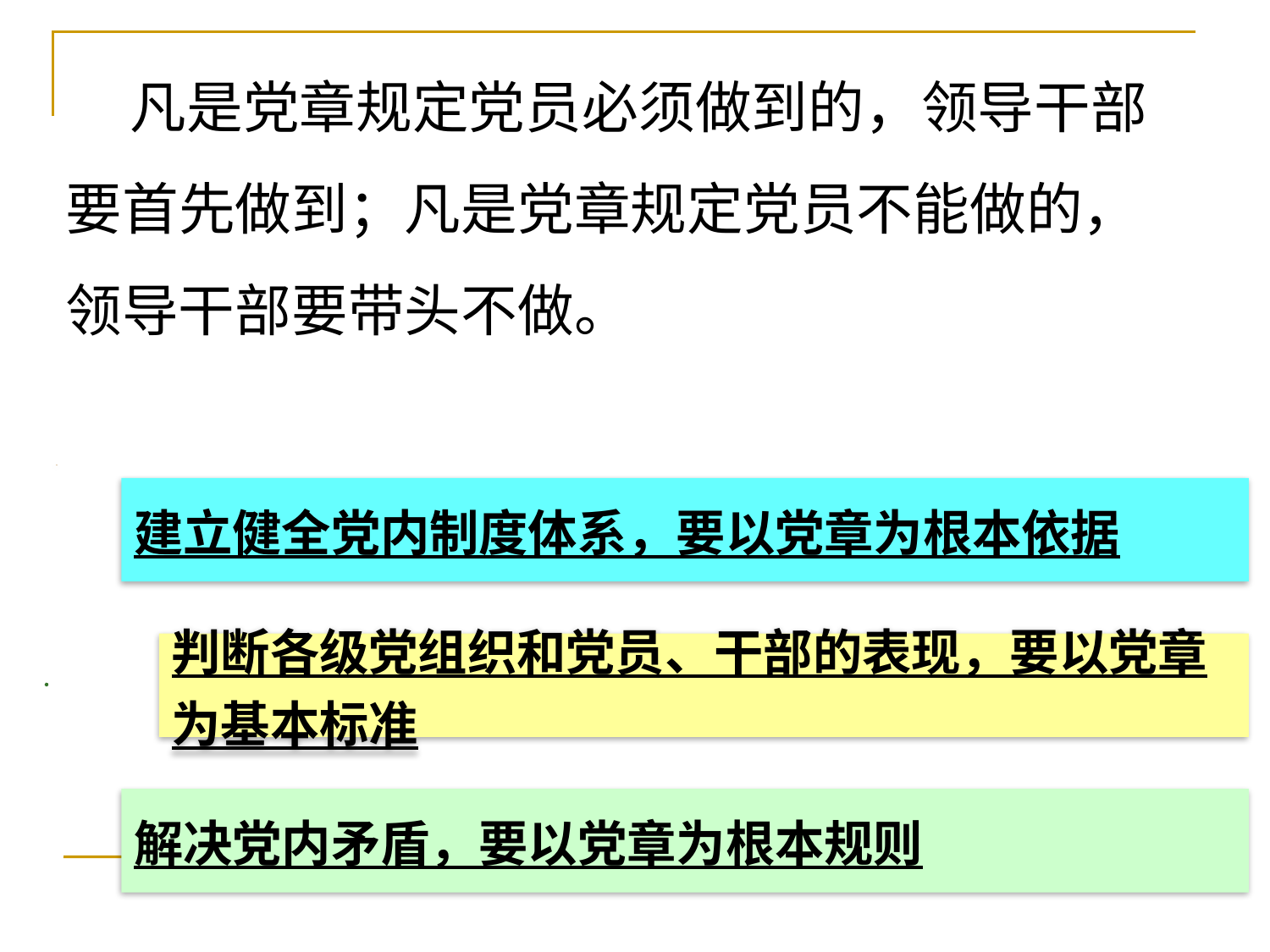

凡是党章规定党员必须做到的，领导干部要首先做到；凡是党章规定党员不能做的，领导干部要带头不做。

建立健全党内制度体系，要以党章为根本依据
判断各级党组织和党员、干部的表现，要以党章为基本标准
解决党内矛盾，要以党章为根本规则